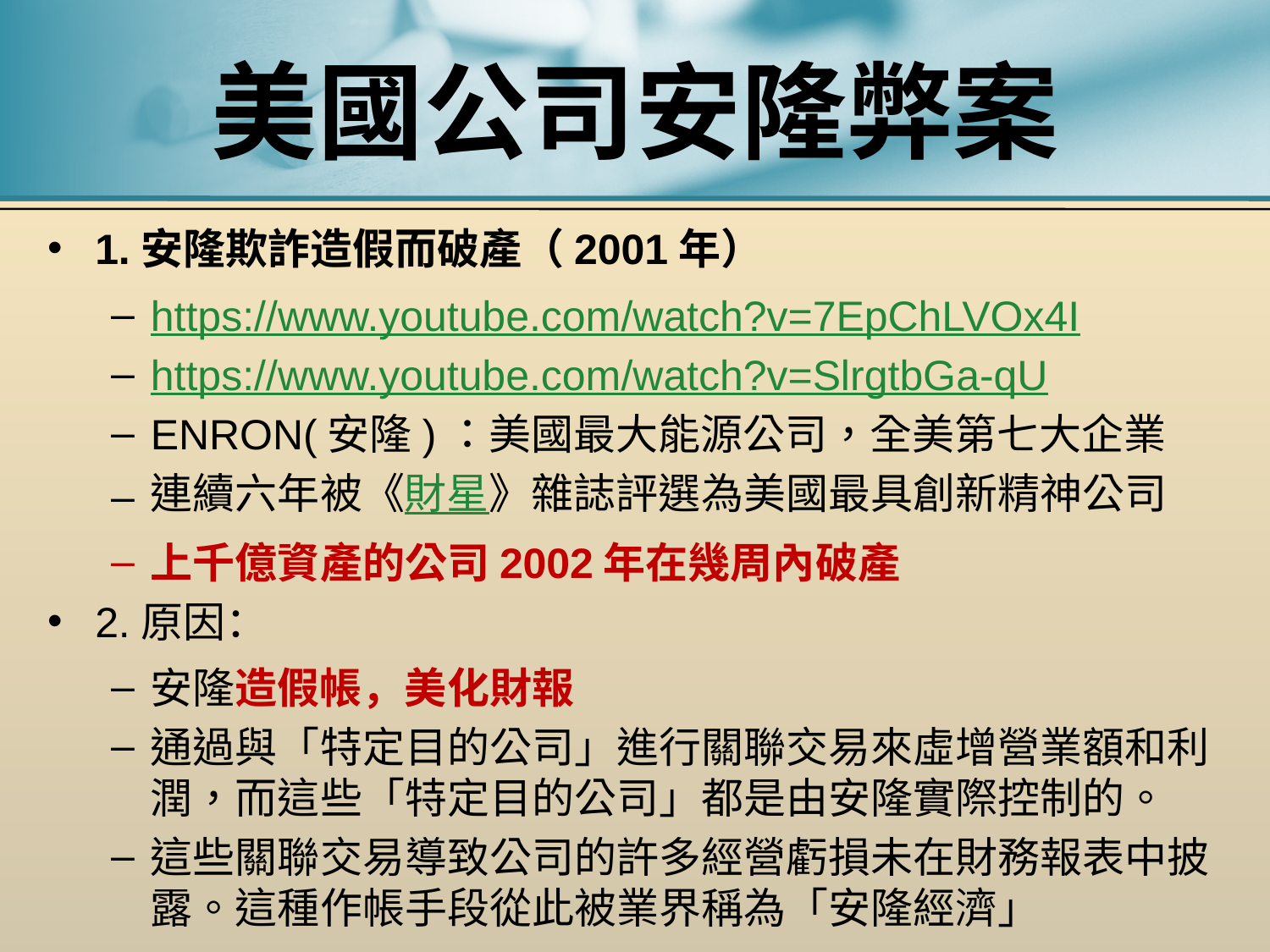

# 美國公司安隆弊案
1.安隆欺詐造假而破產（2001年）
https://www.youtube.com/watch?v=7EpChLVOx4I
https://www.youtube.com/watch?v=SlrgtbGa-qU
ENRON(安隆)：美國最大能源公司，全美第七大企業
連續六年被《財星》雜誌評選為美國最具創新精神公司
上千億資產的公司2002年在幾周內破產
2.原因：
安隆造假帳，美化財報
通過與「特定目的公司」進行關聯交易來虛增營業額和利潤，而這些「特定目的公司」都是由安隆實際控制的。
這些關聯交易導致公司的許多經營虧損未在財務報表中披露。這種作帳手段從此被業界稱為「安隆經濟」